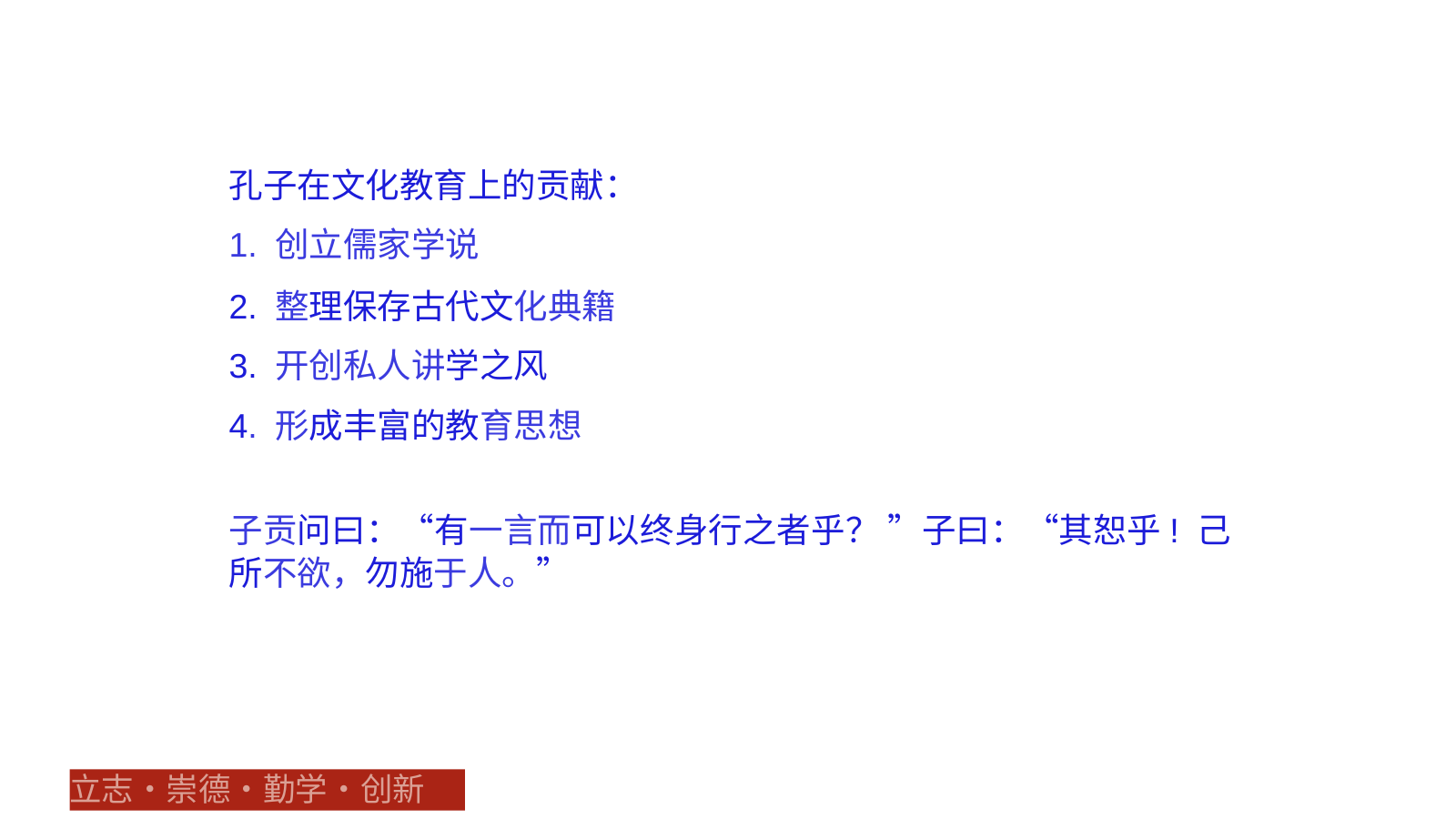

孔子在文化教育上的贡献：
1. 创立儒家学说
2. 整理保存古代文化典籍
3. 开创私人讲学之风
4. 形成丰富的教育思想
子贡问曰：“有一言而可以终身行之者乎？ ”子曰：“其恕乎! 己所不欲，勿施于人。”
立志•崇德•勤学•创新